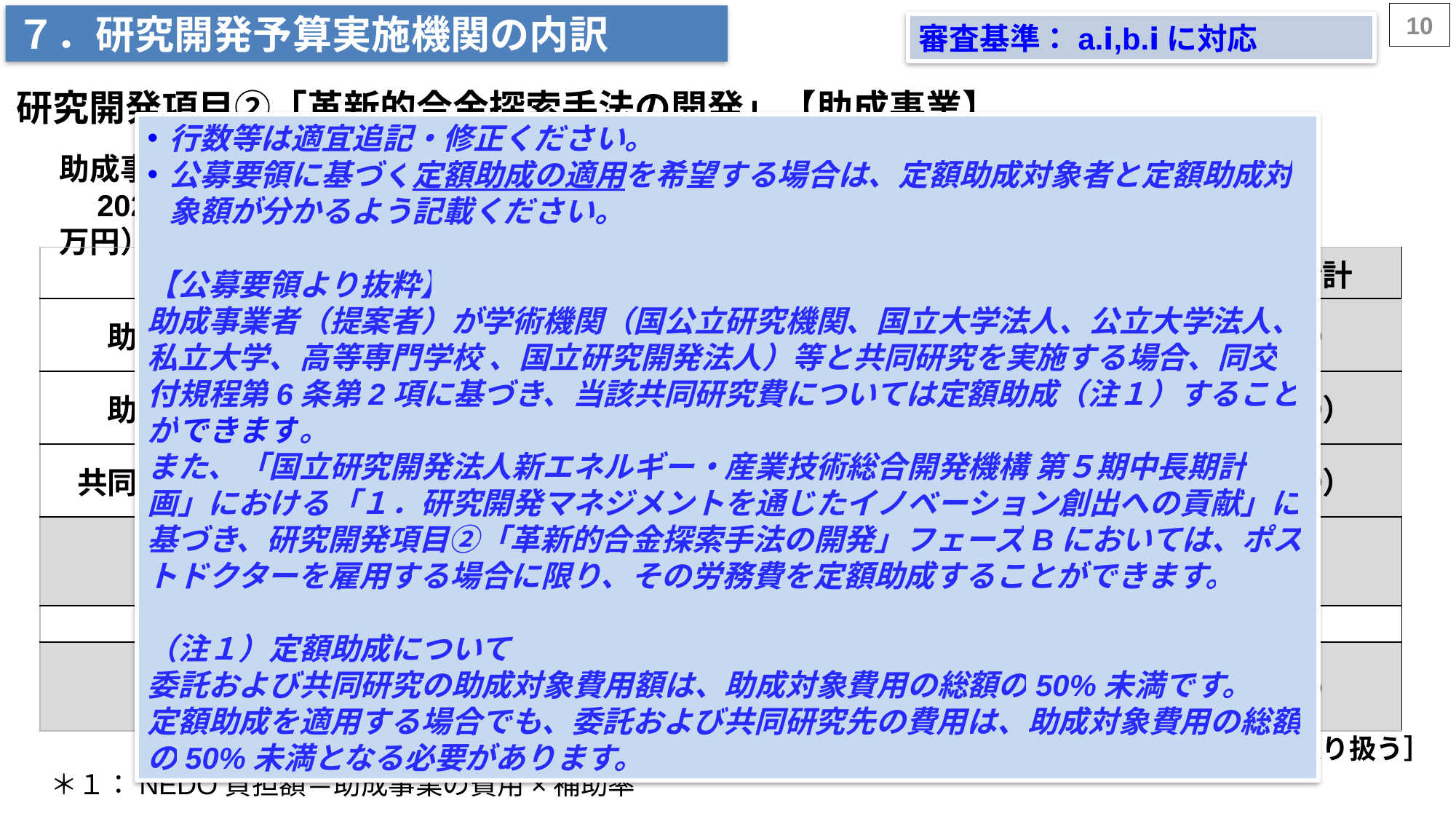

10
７．研究開発予算実施機関の内訳
審査基準：a.ⅰ,b.ⅰに対応
研究開発項目②「革新的合金探索手法の開発」【助成事業】
行数等は適宜追記・修正ください。
公募要領に基づく定額助成の適用を希望する場合は、定額助成対象者と定額助成対象額が分かるよう記載ください。

【公募要領より抜粋】
助成事業者（提案者）が学術機関（国公立研究機関、国立大学法人、公立大学法人、私立大学、高等専門学校 、国立研究開発法人）等と共同研究を実施する場合、同交付規程第6条第2項に基づき、当該共同研究費については定額助成（注１）することができます。
また、「国立研究開発法人新エネルギー・産業技術総合開発機構 第５期中長期計画」における「１．研究開発マネジメントを通じたイノベーション創出への貢献」に基づき、研究開発項目②「革新的合金探索手法の開発」フェーズBにおいては、ポストドクターを雇用する場合に限り、その労務費を定額助成することができます。

（注１）定額助成について
委託および共同研究の助成対象費用額は、助成対象費用の総額の50%未満です。
定額助成を適用する場合でも、委託および共同研究先の費用は、助成対象費用の総額の50%未満となる必要があります。
助成事業の総費用	：○○百万円　（NEDO負担総額	；○○百万円）
　2024年度費用	：○○百万円　（NEDO負担額		；○○百万円）
|  |  | FY2024 | FY2025 | 期間合計 |
| --- | --- | --- | --- | --- |
| 助成先 | ○○株式会社 | 〇〇 | 〇〇 | 〇〇 |
| 助成先 | ○○株式会社 | （〇〇） | （〇〇） | （〇〇） |
| 共同研究先 | ○○大学〇〇研究室 | （〇〇） | （〇〇） | （〇〇） |
| 助成事業の費用：合計 |  | ○○ | ○○ | ○○ |
|  |  |  |  |  |
| ＮＥＤＯ負担額＊１：合計 |  | 〇〇 | 〇〇 | 〇〇 |
［単位：百万円、（）内は内数として取り扱う］
＊１：NEDO負担額＝助成事業の費用×補助率